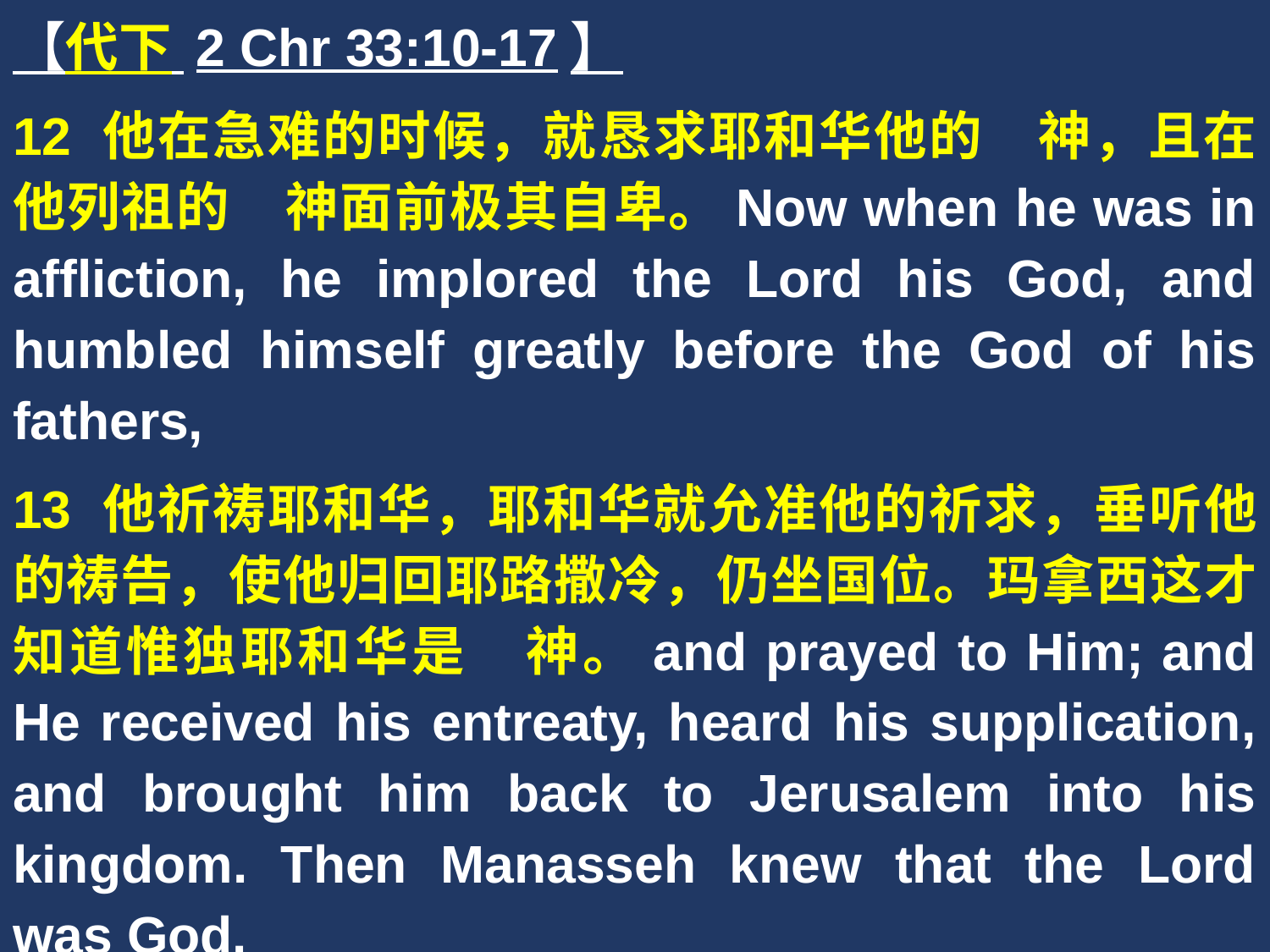

【代下 2 Chr 33:10-17】
12 他在急难的时候，就恳求耶和华他的　神，且在他列祖的　神面前极其自卑。Now when he was in affliction, he implored the Lord his God, and humbled himself greatly before the God of his fathers,
13 他祈祷耶和华，耶和华就允准他的祈求，垂听他的祷告，使他归回耶路撒冷，仍坐国位。玛拿西这才知道惟独耶和华是　神。and prayed to Him; and He received his entreaty, heard his supplication, and brought him back to Jerusalem into his kingdom. Then Manasseh knew that the Lord was God.